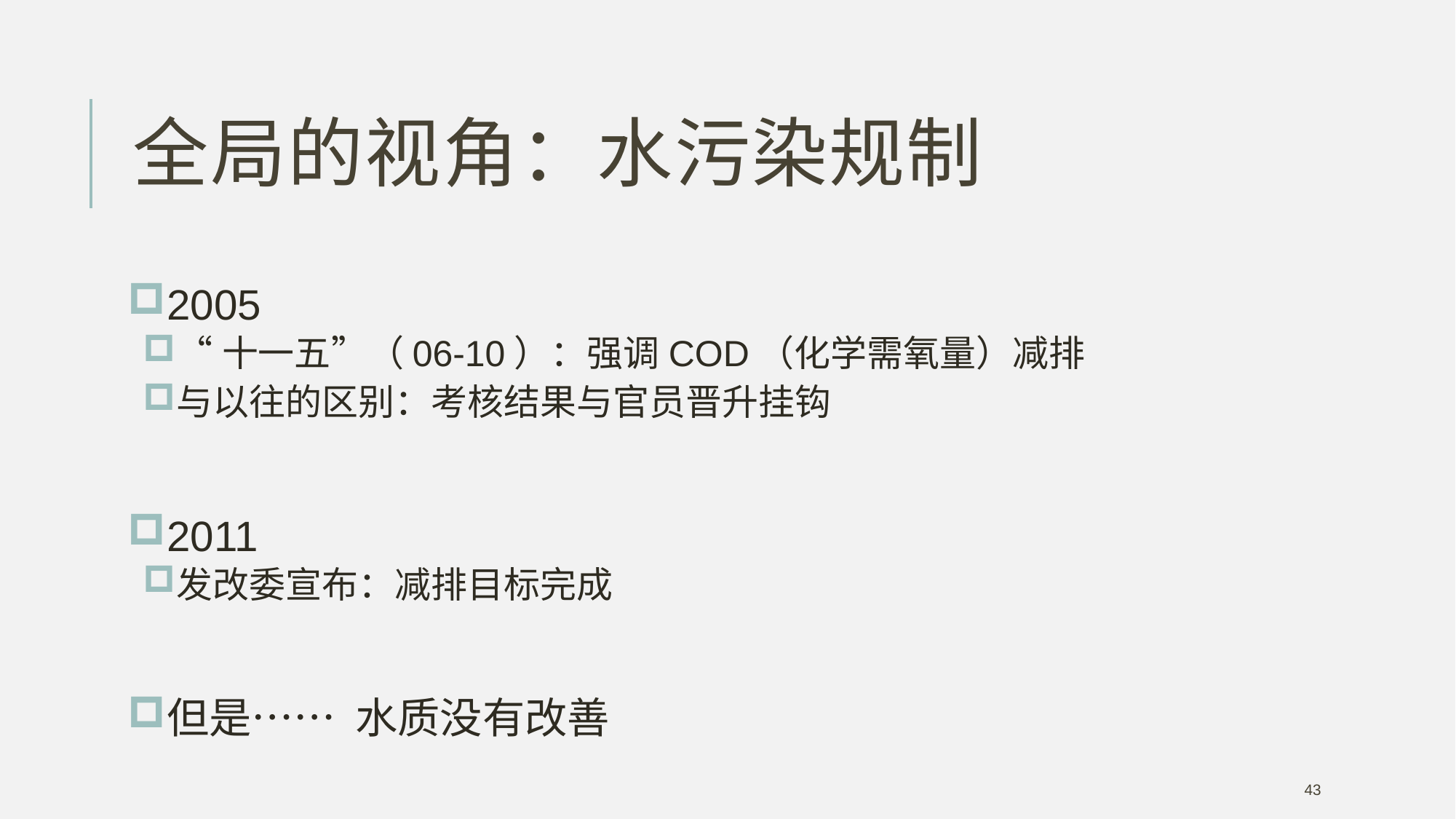

# 全局的视角：水污染规制
2005
“十一五”（06-10）：强调COD（化学需氧量）减排
与以往的区别：考核结果与官员晋升挂钩

2011
发改委宣布：减排目标完成

但是……  水质没有改善
43